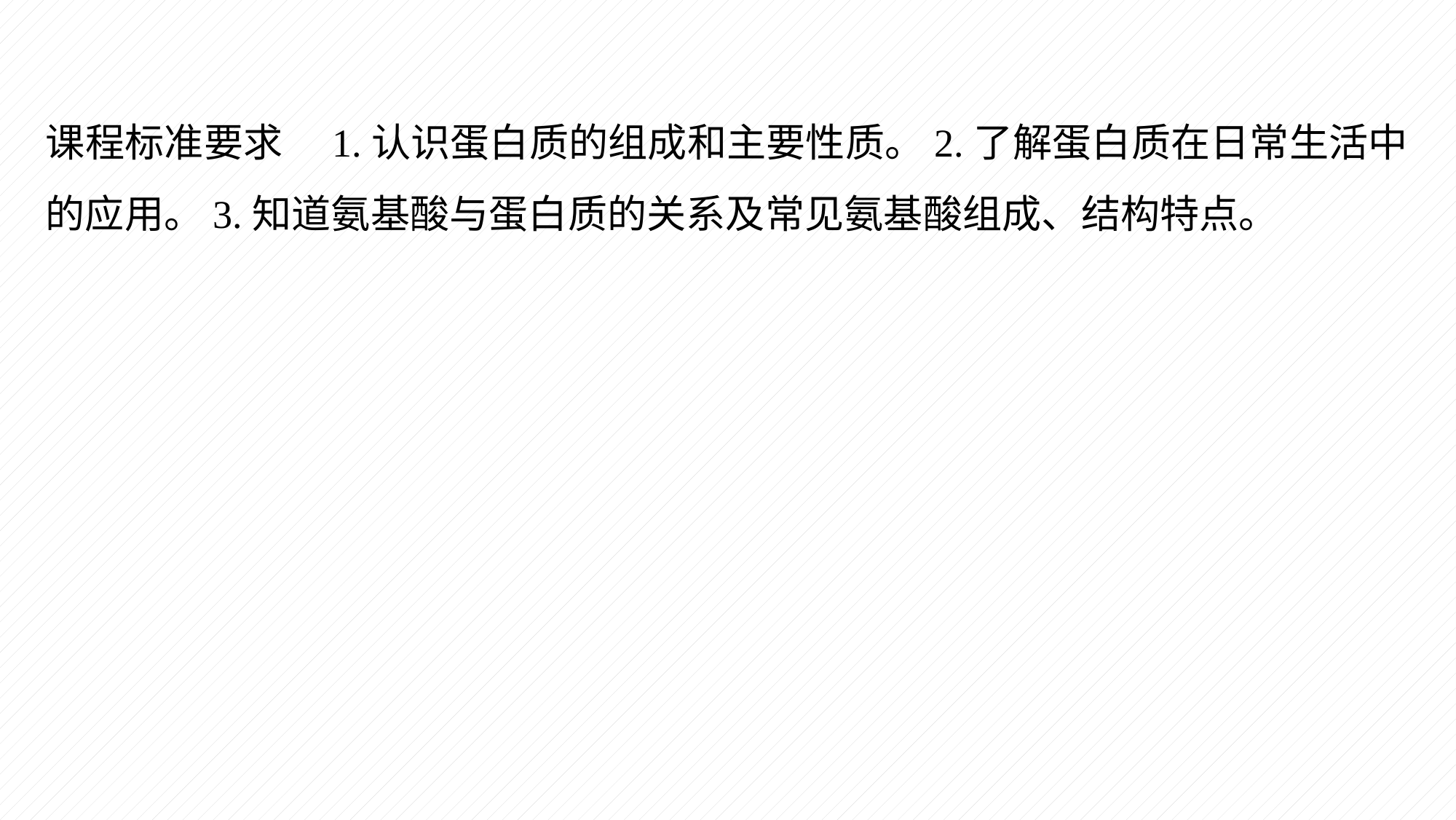

课程标准要求　1.认识蛋白质的组成和主要性质。2.了解蛋白质在日常生活中的应用。3.知道氨基酸与蛋白质的关系及常见氨基酸组成、结构特点。